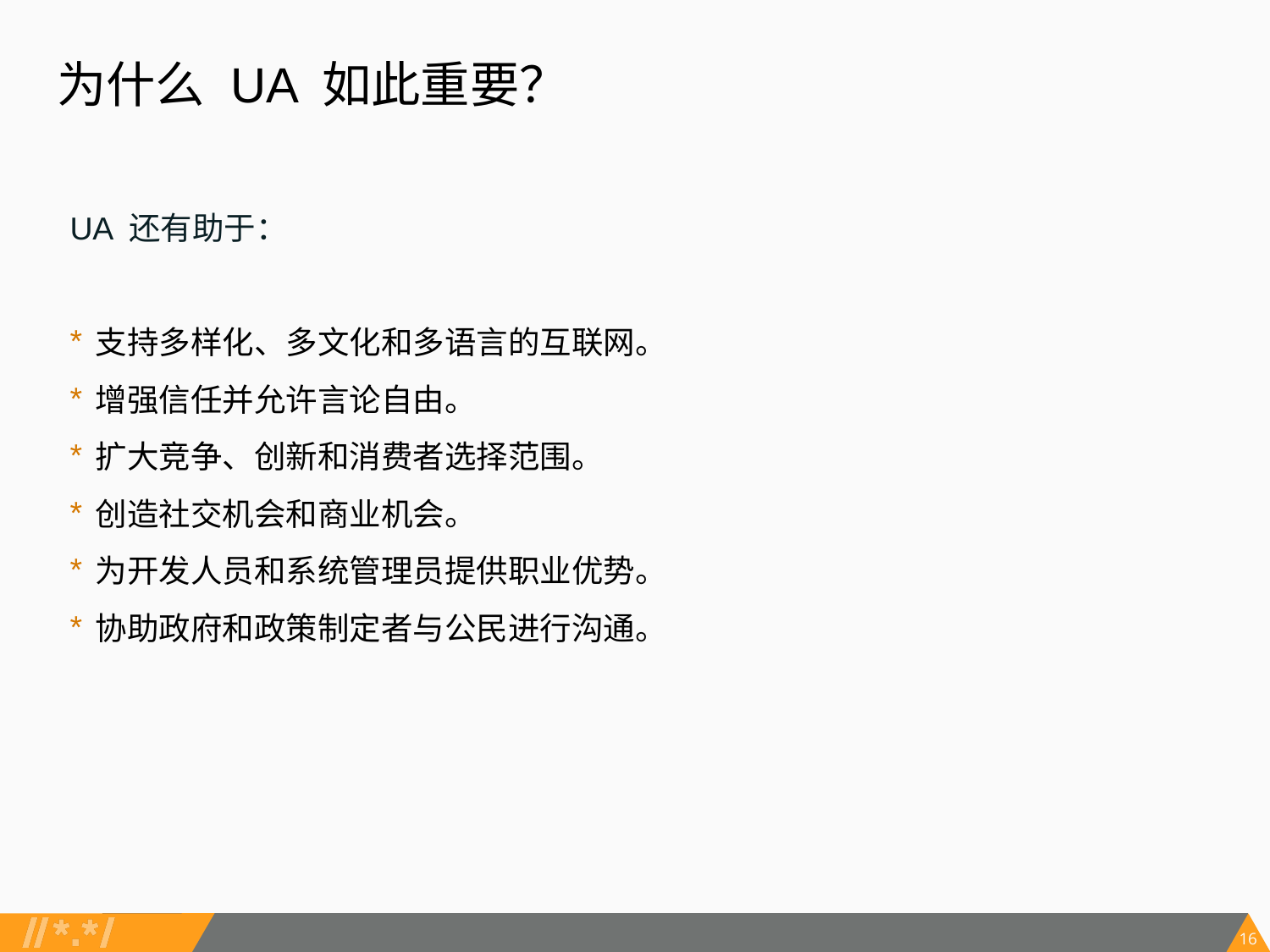

# 为什么 UA 如此重要？
UA 还有助于：

支持多样化、多文化和多语言的互联网。
增强信任并允许言论自由。
扩大竞争、创新和消费者选择范围。
创造社交机会和商业机会。
为开发人员和系统管理员提供职业优势。
协助政府和政策制定者与公民进行沟通。